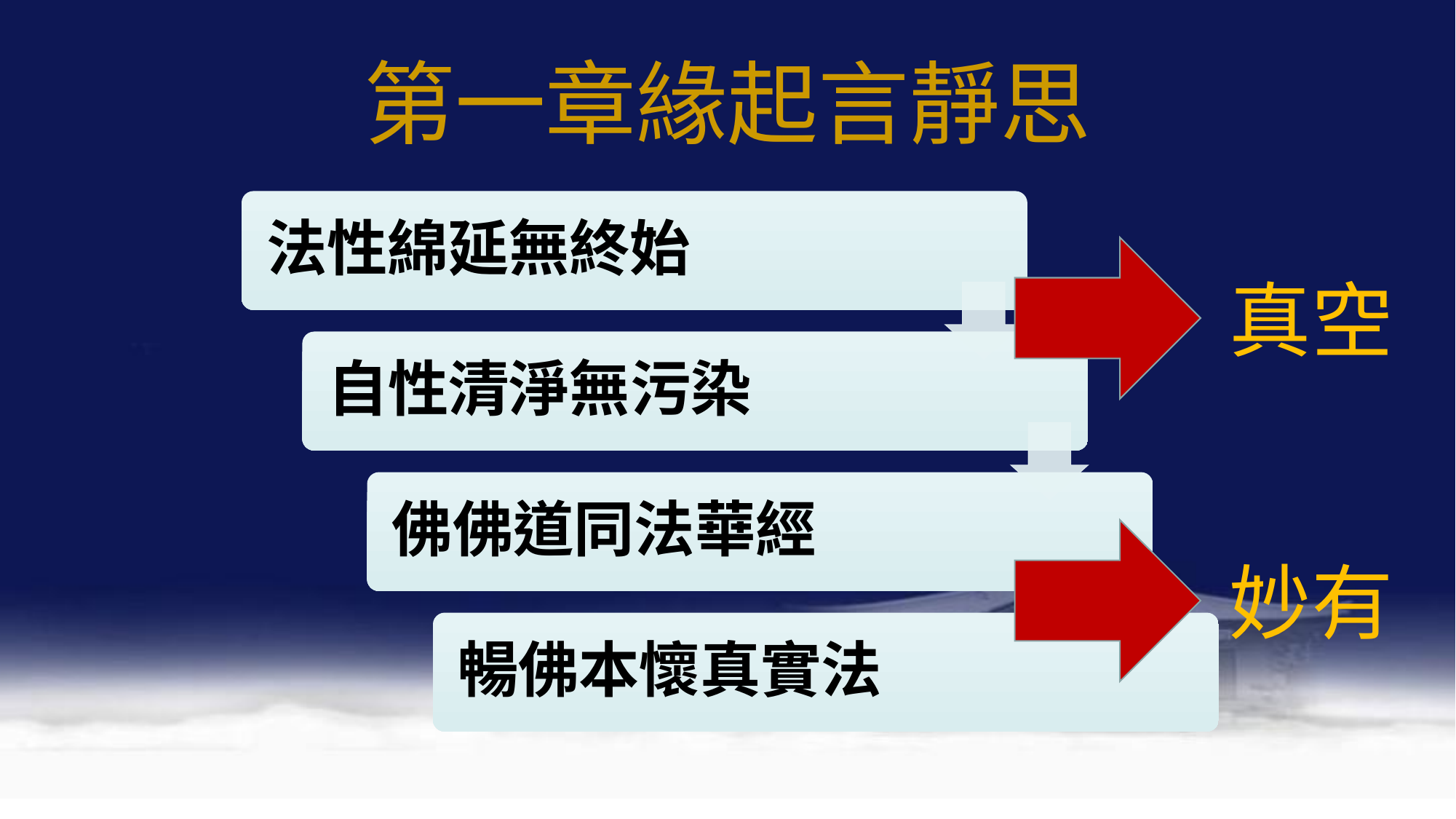

# 第一章緣起言靜思
法性綿延無終始
自性清淨無污染
佛佛道同法華經
暢佛本懷真實法

真空

妙有